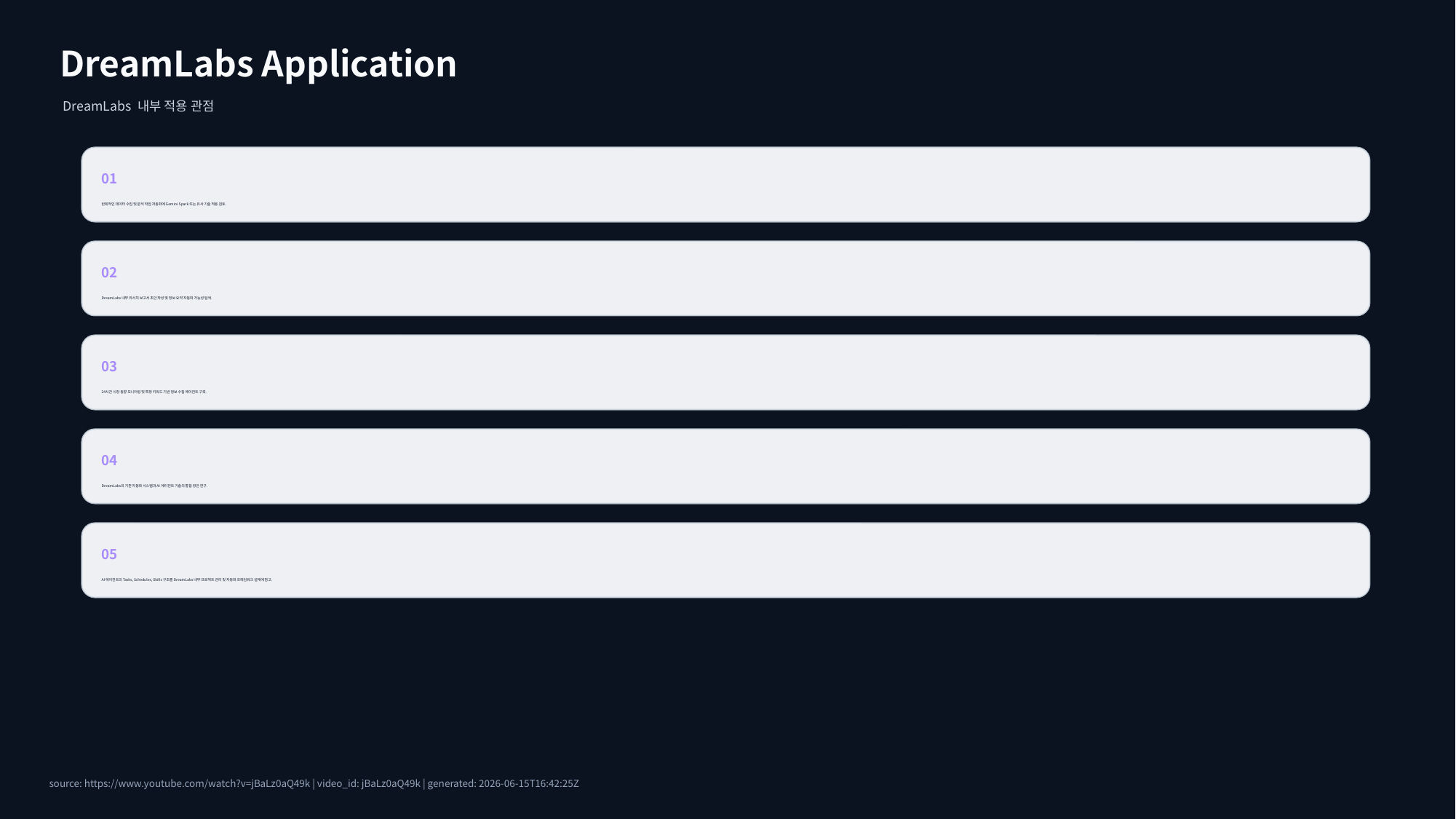

DreamLabs Application
DreamLabs 내부 적용 관점

01
반복적인 데이터 수집 및 분석 작업 자동화에 Gemini Spark 또는 유사 기술 적용 검토.

02
DreamLabs 내부 리서치 보고서 초안 작성 및 정보 요약 자동화 가능성 탐색.

03
24시간 시장 동향 모니터링 및 특정 키워드 기반 정보 수집 에이전트 구축.

04
DreamLabs의 기존 자동화 시스템과 AI 에이전트 기술의 통합 방안 연구.

05
AI 에이전트의 Tasks, Schedules, Skills 구조를 DreamLabs 내부 프로젝트 관리 및 자동화 프레임워크 설계에 참고.
source: https://www.youtube.com/watch?v=jBaLz0aQ49k | video_id: jBaLz0aQ49k | generated: 2026-06-15T16:42:25Z